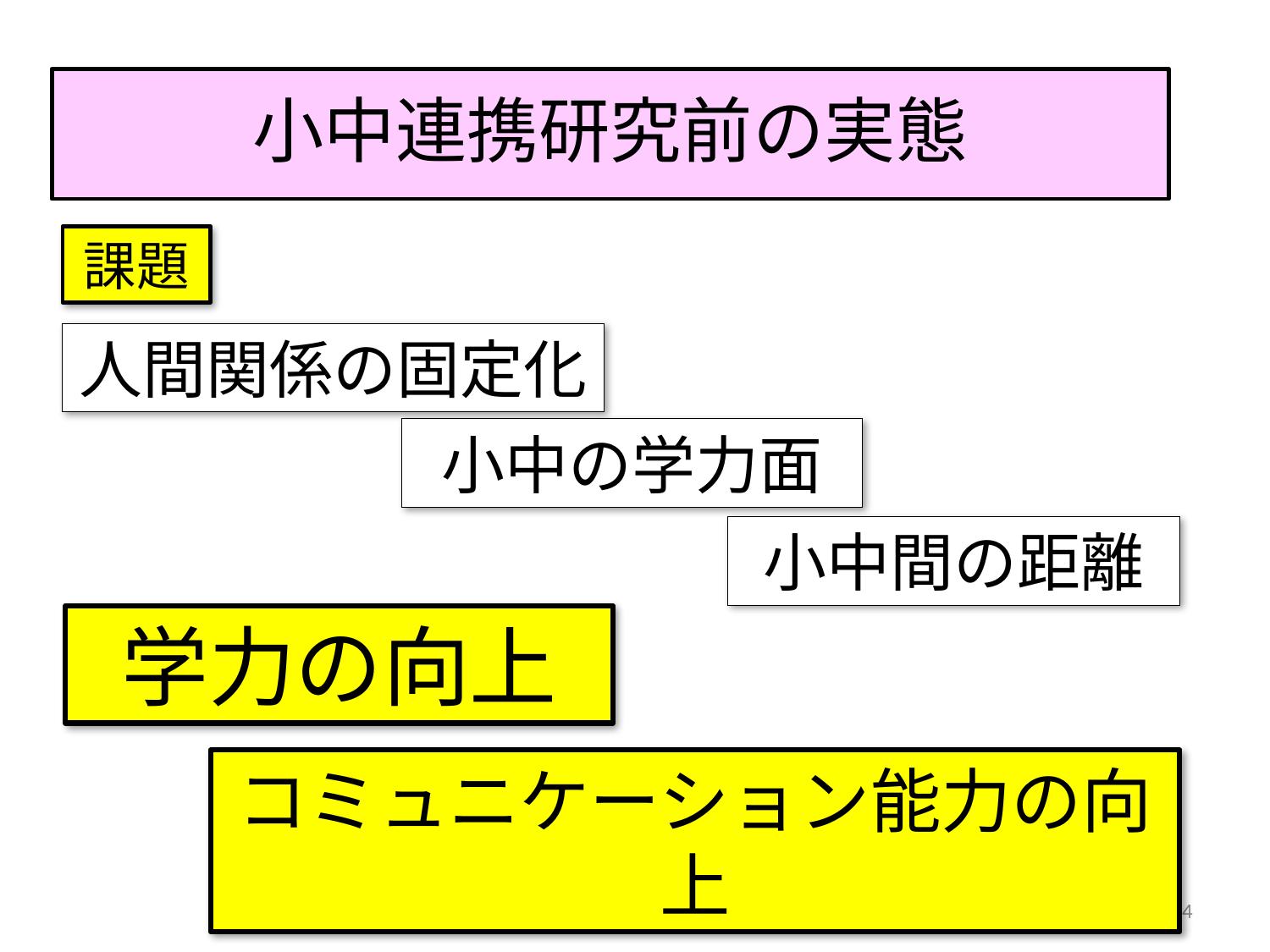

# 小中連携研究前の実態
課題
人間関係の固定化
小中の学力面
小中間の距離
学力の向上
コミュニケーション能力の向上
4